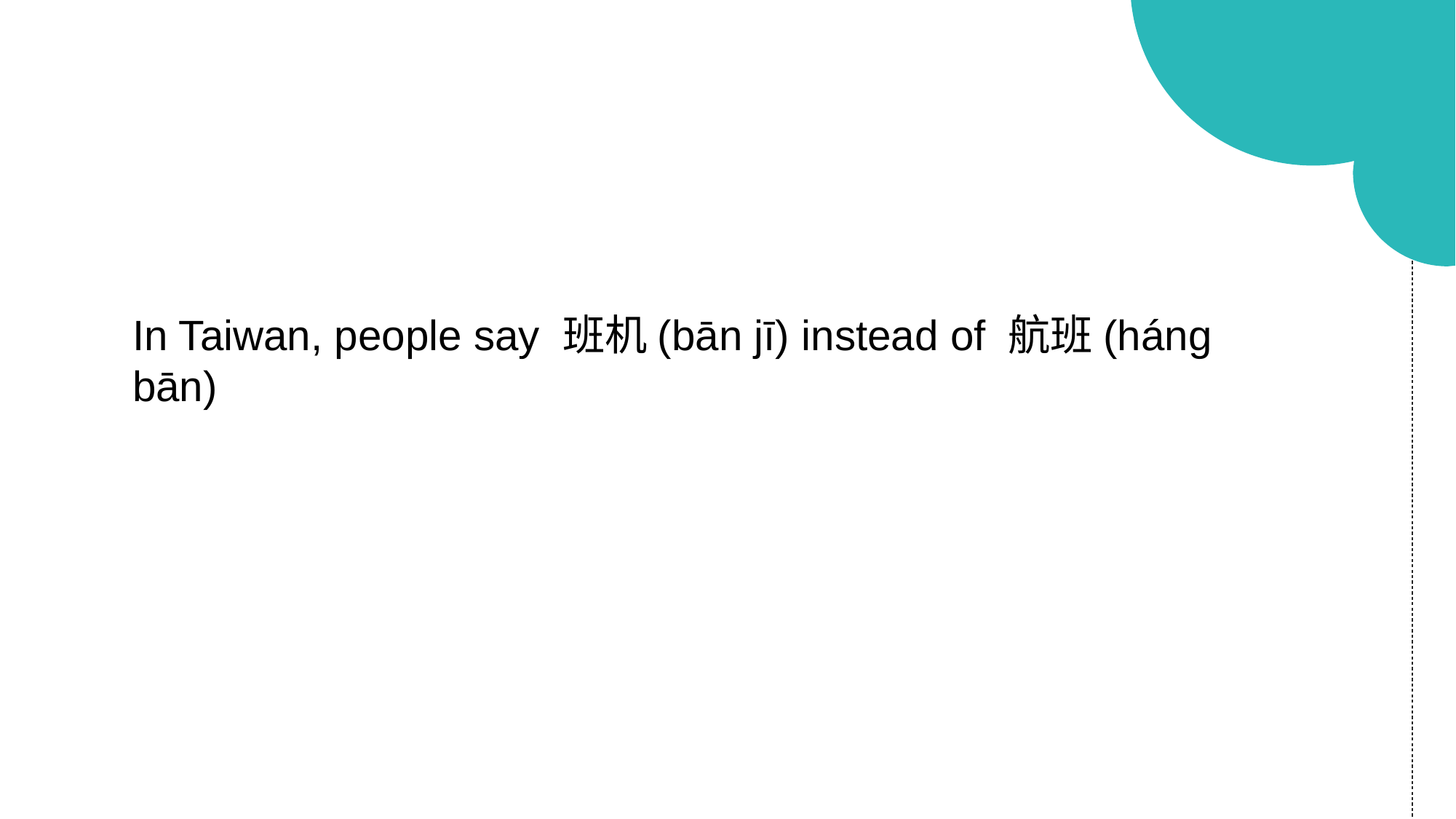

In Taiwan, people say 班机(bān jī) instead of 航班(háng bān)